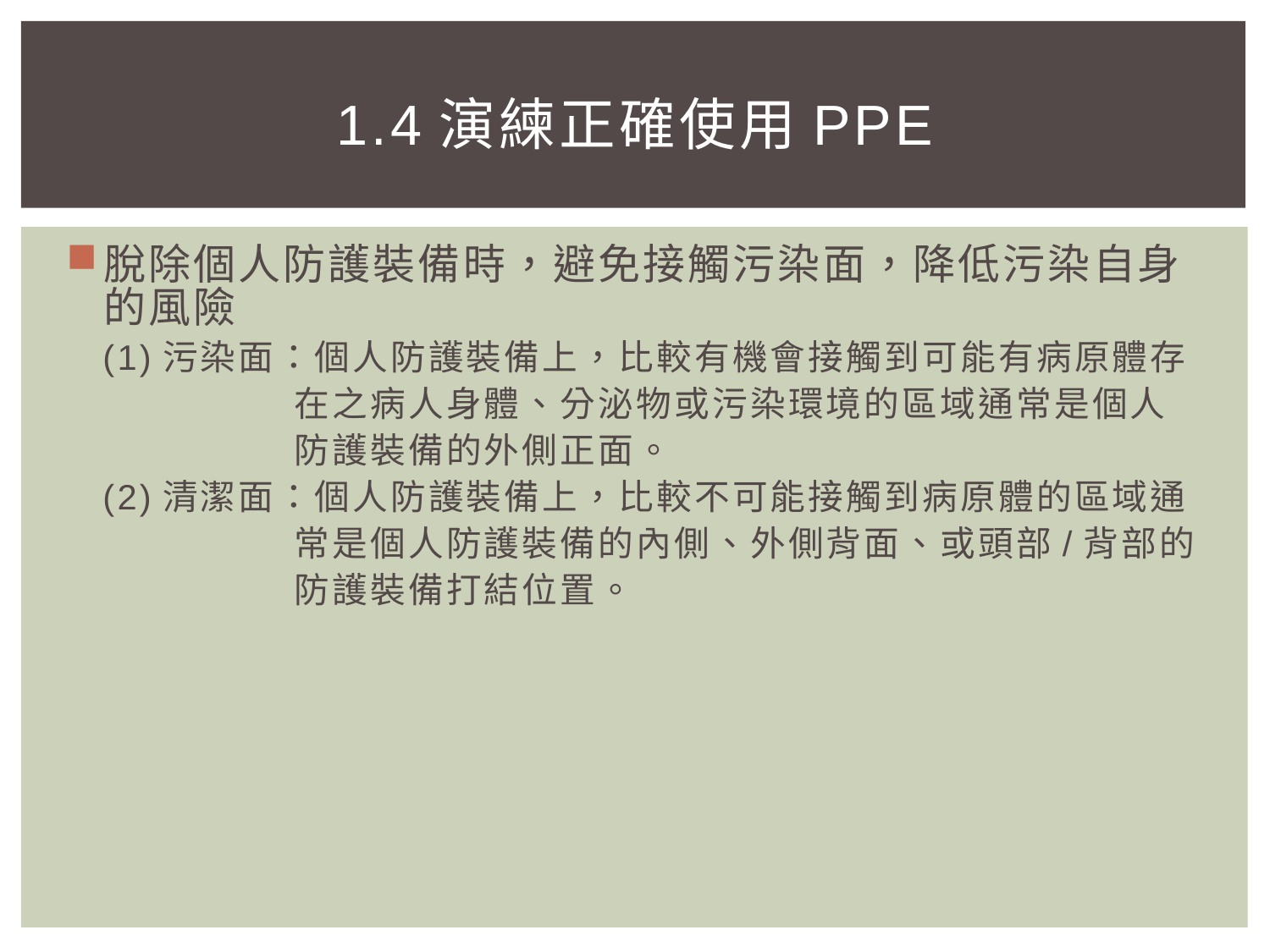

# 1.4演練正確使用PPE
脫除個人防護裝備時，避免接觸污染面，降低污染自身的風險
   (1)污染面：個人防護裝備上，比較有機會接觸到可能有病原體存
                     在之病人身體、分泌物或污染環境的區域通常是個人
                     防護裝備的外側正面。
   (2)清潔面：個人防護裝備上，比較不可能接觸到病原體的區域通
                     常是個人防護裝備的內側、外側背面、或頭部/背部的
                     防護裝備打結位置。